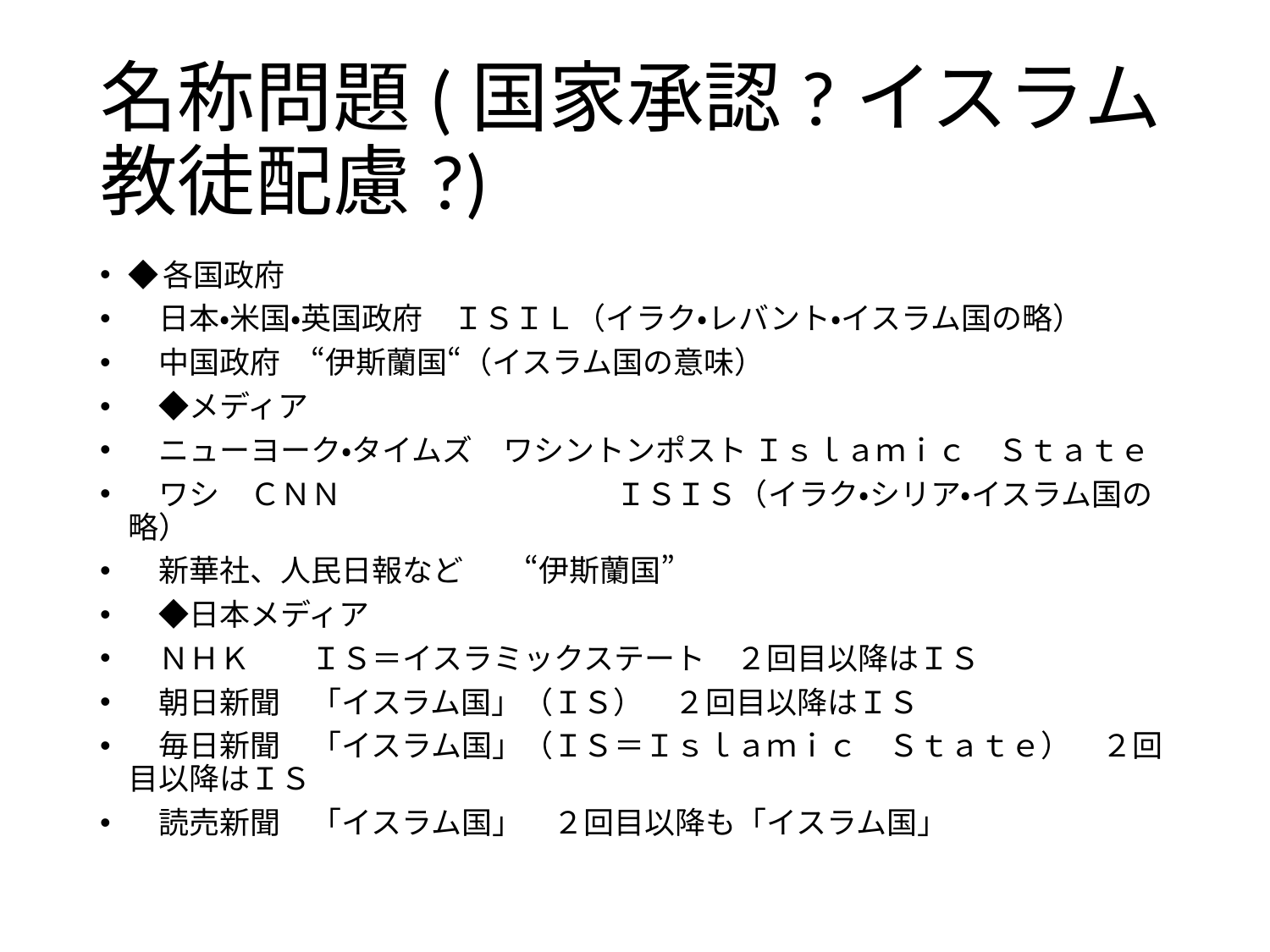

# 名称問題(国家承認?イスラム教徒配慮?)
◆各国政府
　日本・米国・英国政府　ＩＳＩＬ（イラク・レバント・イスラム国の略）
　中国政府　“伊斯蘭国“（イスラム国の意味）
　◆メディア
　ニューヨーク・タイムズ　ワシントンポスト Ｉｓｌａｍｉｃ　Ｓｔａｔｅ
　ワシ　ＣＮＮ　　　　　　　　　ＩＳＩＳ（イラク・シリア・イスラム国の略）
　新華社、人民日報など　　“伊斯蘭国”
　◆日本メディア
　ＮＨＫ　　ＩＳ＝イスラミックステート　２回目以降はＩＳ
　朝日新聞　「イスラム国」（ＩＳ）　２回目以降はＩＳ
　毎日新聞　「イスラム国」（ＩＳ＝Ｉｓｌａｍｉｃ　Ｓｔａｔｅ）　２回目以降はＩＳ
　読売新聞　「イスラム国」　２回目以降も「イスラム国」